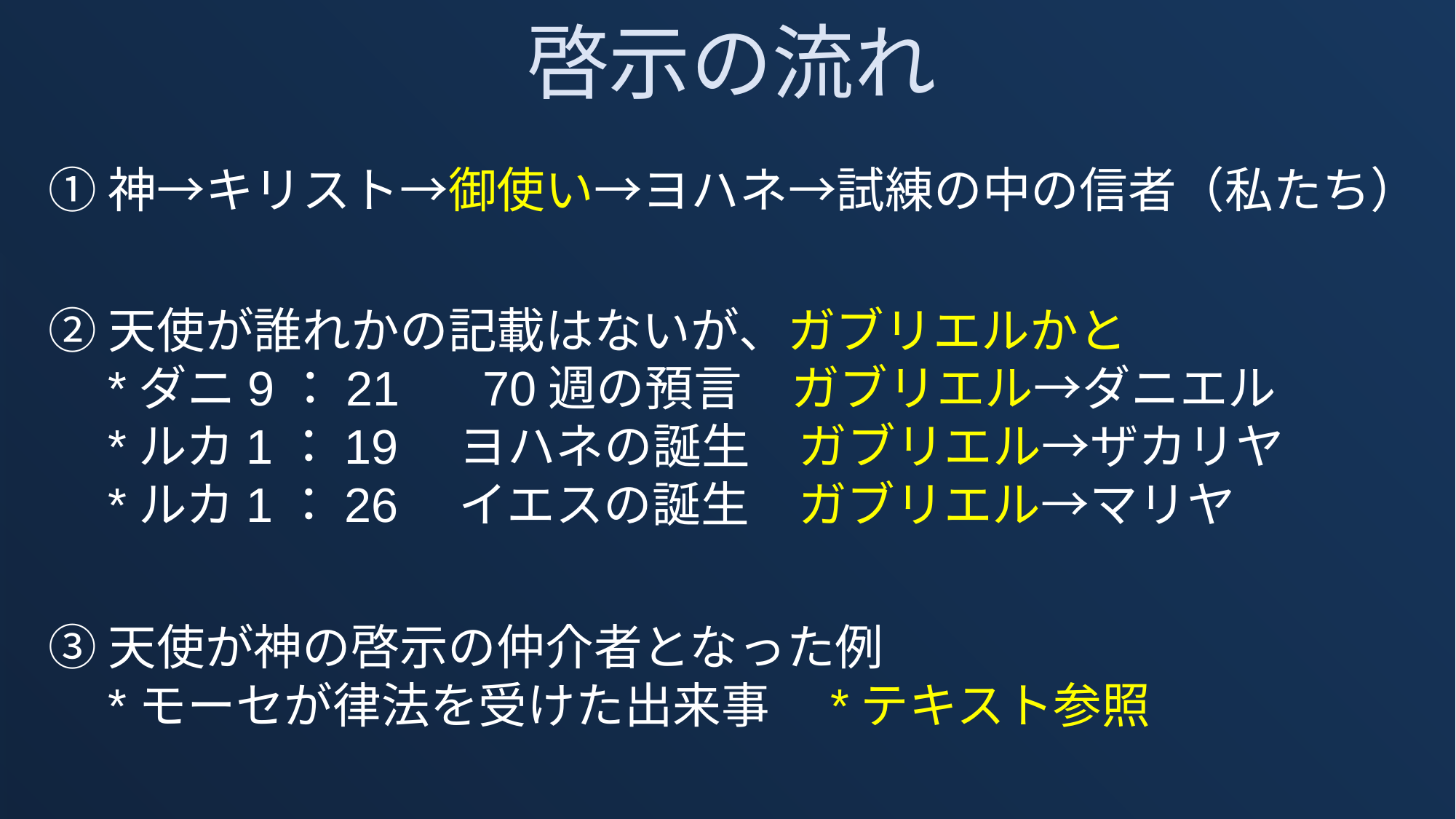

啓示の流れ
①神→キリスト→御使い→ヨハネ→試練の中の信者（私たち）
②天使が誰れかの記載はないが、ガブリエルかと
　*ダニ9：21　 70週の預言　ガブリエル→ダニエル
　*ルカ1：19　ヨハネの誕生　ガブリエル→ザカリヤ
　*ルカ1：26　イエスの誕生　ガブリエル→マリヤ
③天使が神の啓示の仲介者となった例
　*モーセが律法を受けた出来事　*テキスト参照